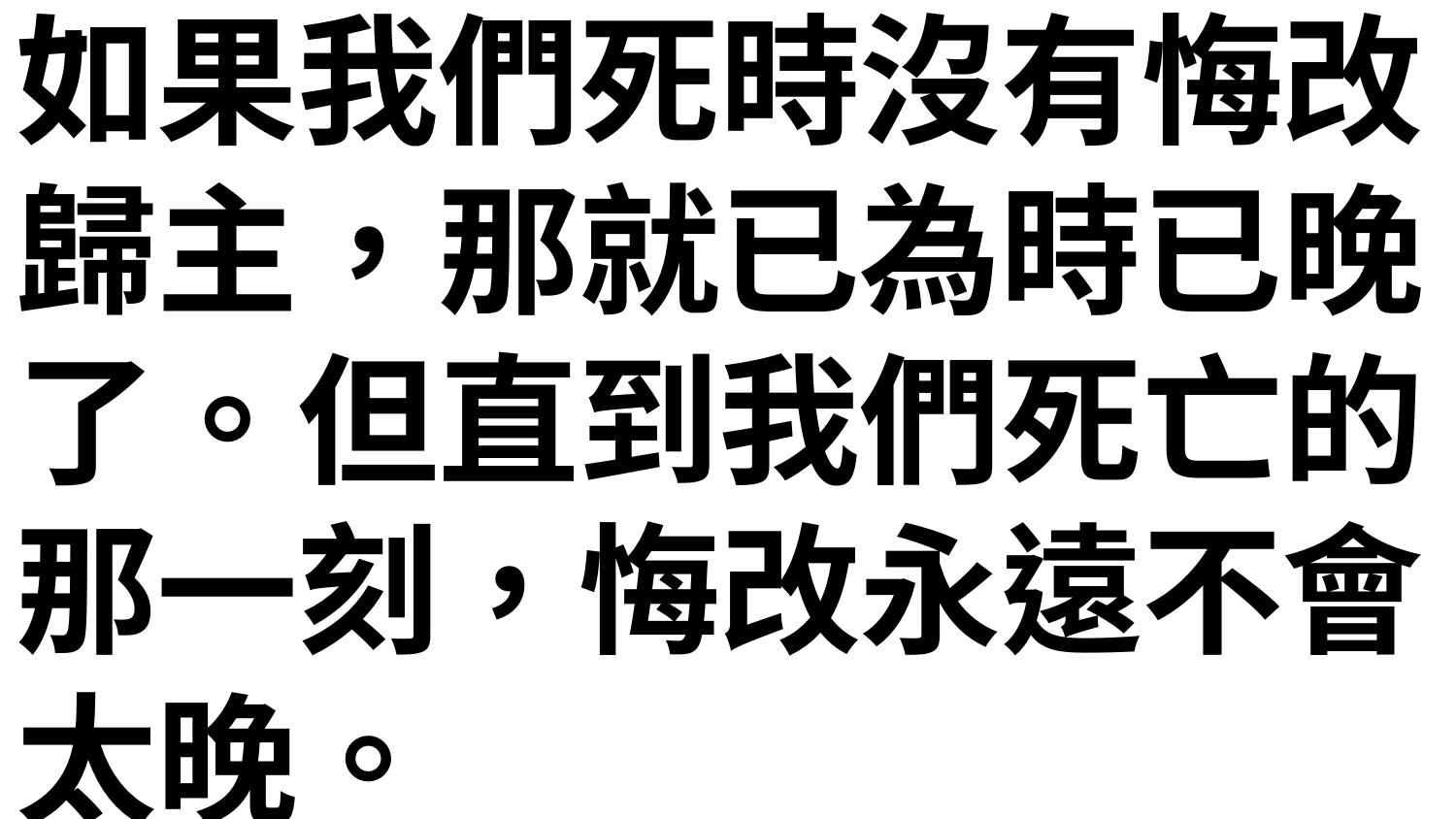

如果我們死時沒有悔改歸主，那就已為時已晚了。但直到我們死亡的那一刻，悔改永遠不會太晚。